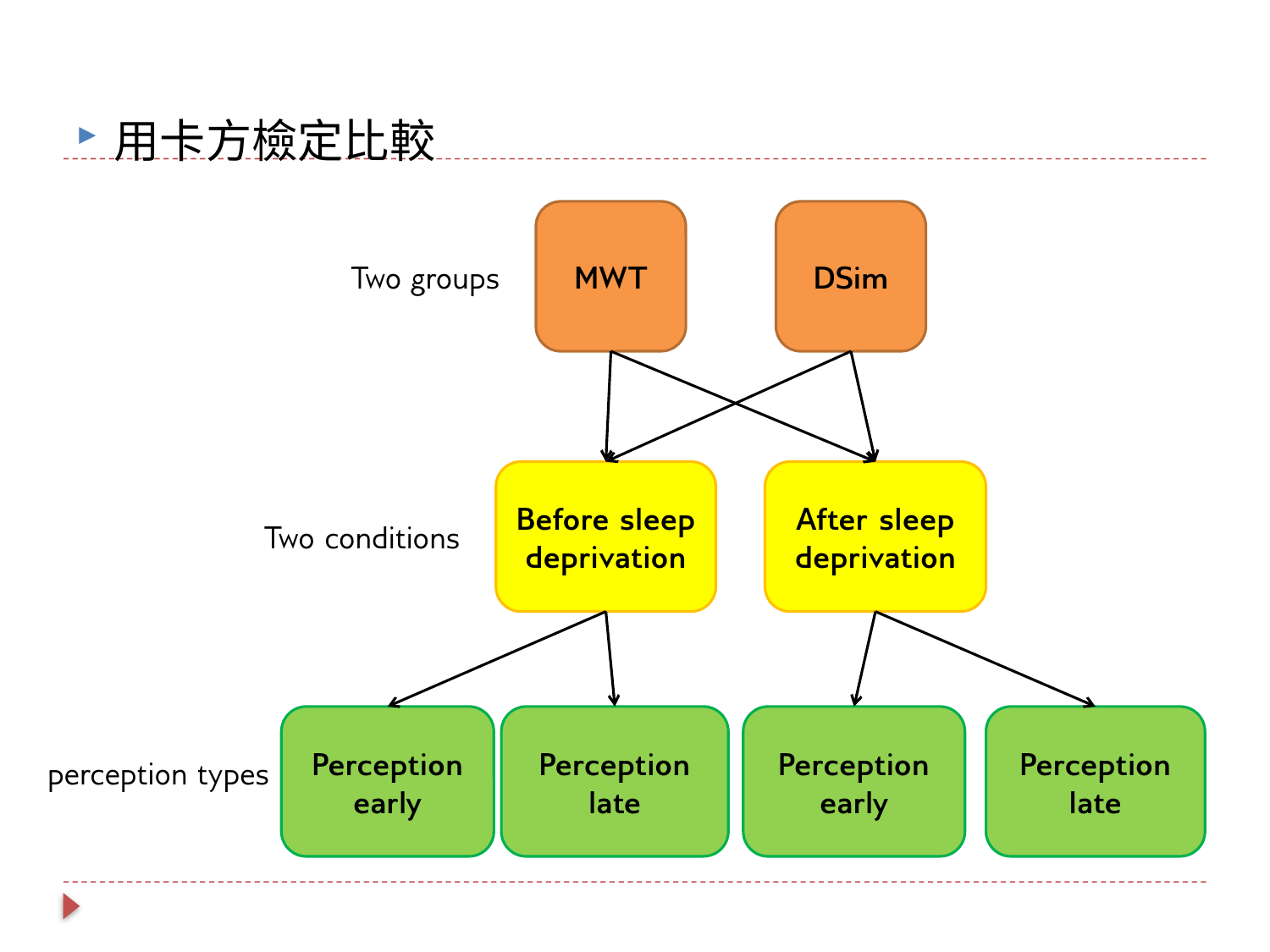

用卡方檢定比較
MWT
DSim
Two groups
Before sleep deprivation
After sleep deprivation
Two conditions
Perception early
Perception late
Perception early
Perception late
perception types